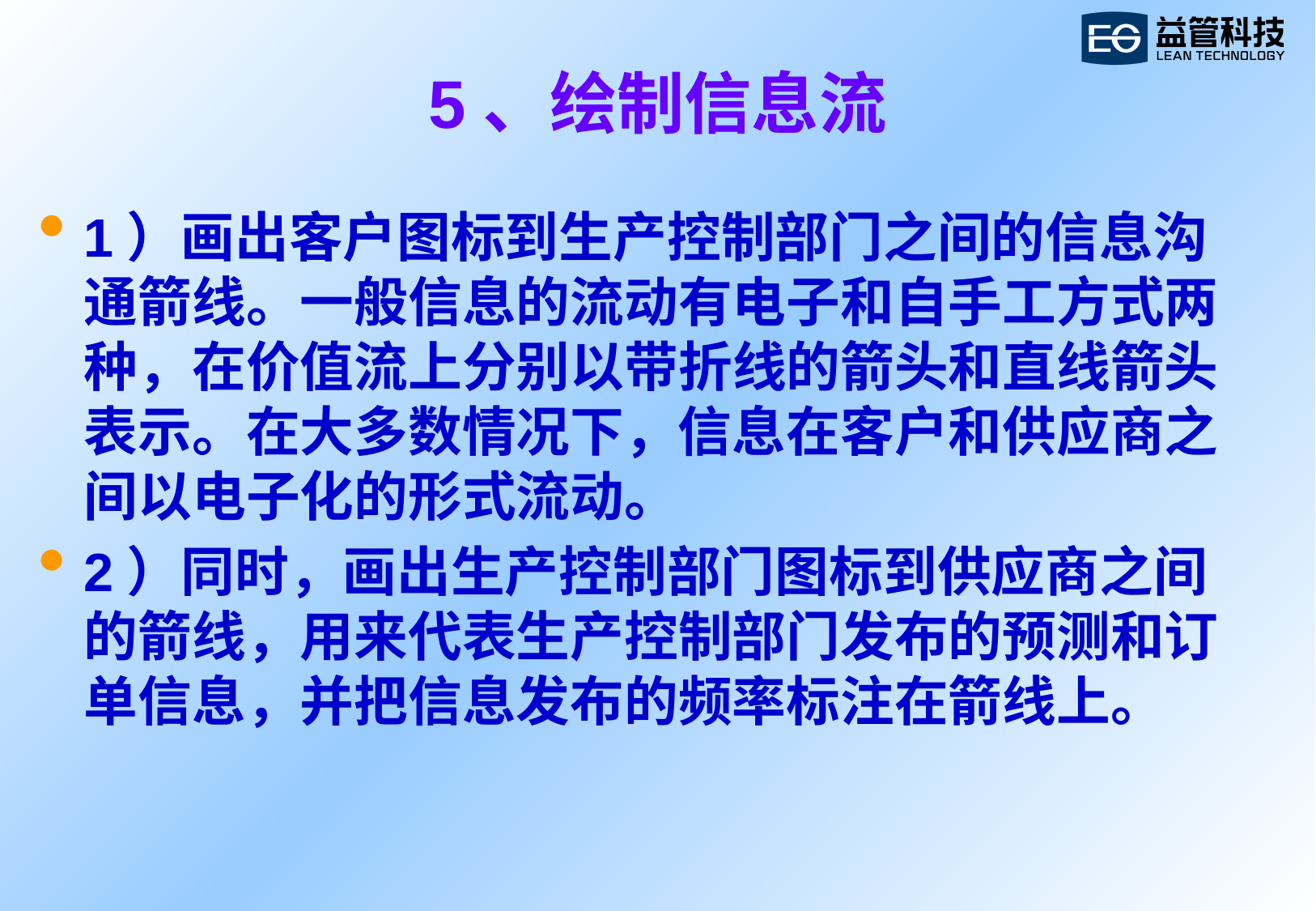

# 5、绘制信息流
1）画出客户图标到生产控制部门之间的信息沟通箭线。一般信息的流动有电子和自手工方式两种，在价值流上分别以带折线的箭头和直线箭头表示。在大多数情况下，信息在客户和供应商之间以电子化的形式流动。
2）同时，画出生产控制部门图标到供应商之间的箭线，用来代表生产控制部门发布的预测和订单信息，并把信息发布的频率标注在箭线上。